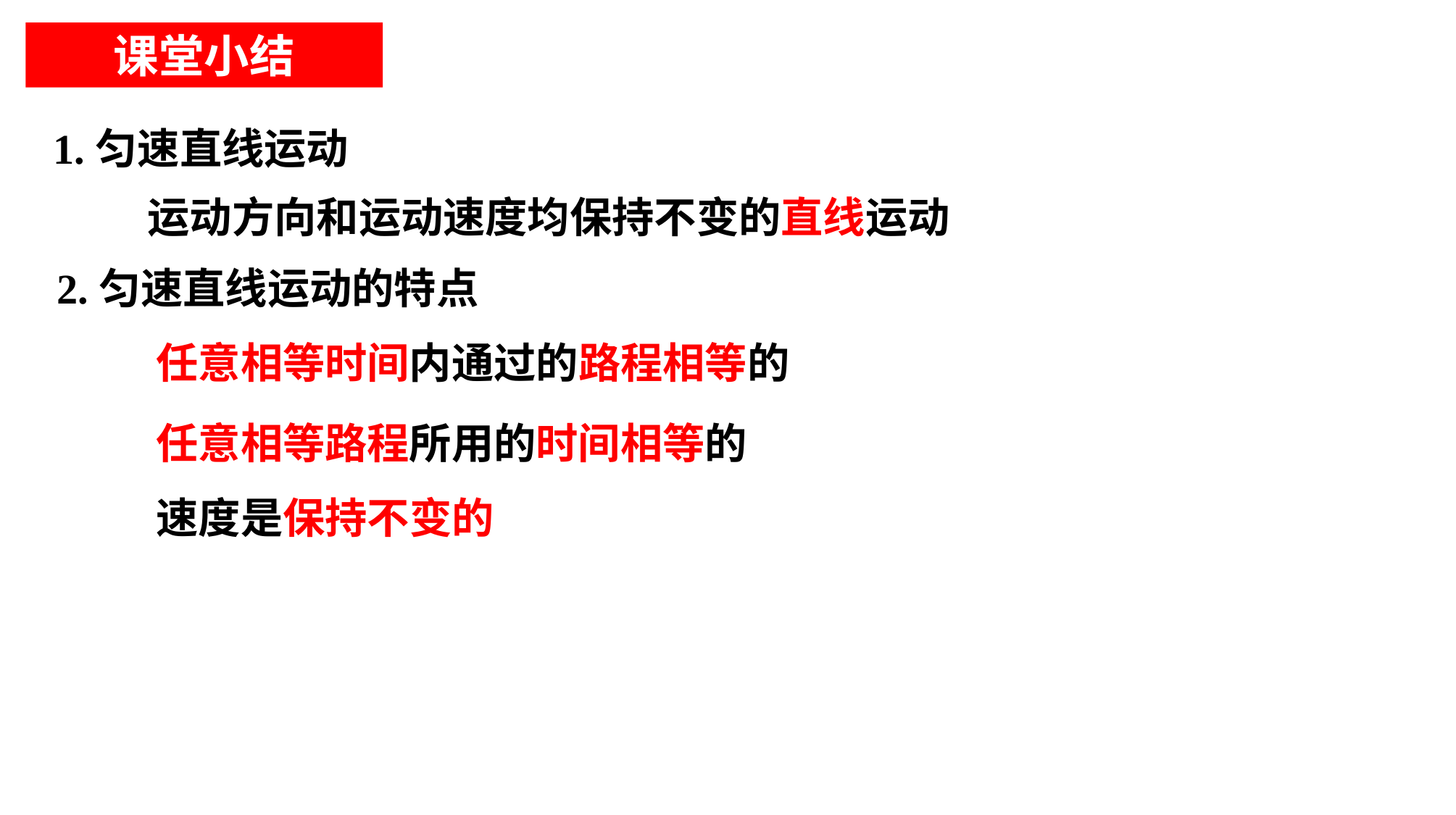

课堂小结
1.匀速直线运动
运动方向和运动速度均保持不变的直线运动
2.匀速直线运动的特点
任意相等时间内通过的路程相等的
任意相等路程所用的时间相等的
速度是保持不变的